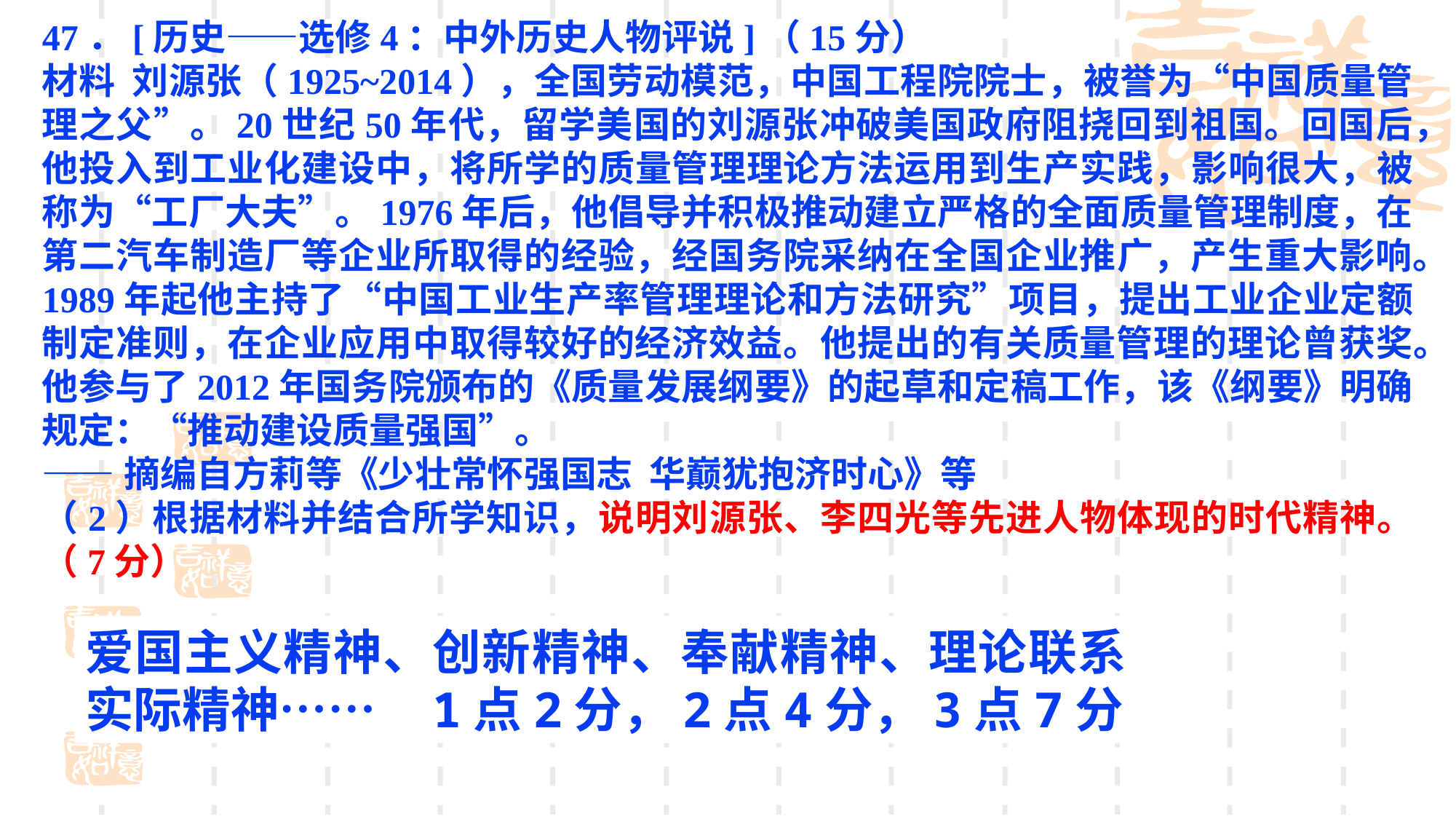

47．[历史——选修4：中外历史人物评说]（15分）
材料  刘源张（1925~2014），全国劳动模范，中国工程院院士，被誉为“中国质量管理之父”。20世纪50年代，留学美国的刘源张冲破美国政府阻挠回到祖国。回国后，他投入到工业化建设中，将所学的质量管理理论方法运用到生产实践，影响很大，被称为“工厂大夫”。1976年后，他倡导并积极推动建立严格的全面质量管理制度，在第二汽车制造厂等企业所取得的经验，经国务院采纳在全国企业推广，产生重大影响。1989年起他主持了“中国工业生产率管理理论和方法研究”项目，提出工业企业定额制定准则，在企业应用中取得较好的经济效益。他提出的有关质量管理的理论曾获奖。他参与了2012年国务院颁布的《质量发展纲要》的起草和定稿工作，该《纲要》明确规定：“推动建设质量强国”。
——摘编自方莉等《少壮常怀强国志  华巅犹抱济时心》等
（2）根据材料并结合所学知识，说明刘源张、李四光等先进人物体现的时代精神。（7分）
爱国主义精神、创新精神、奉献精神、理论联系实际精神……    1点2分，2点4分，3点7分